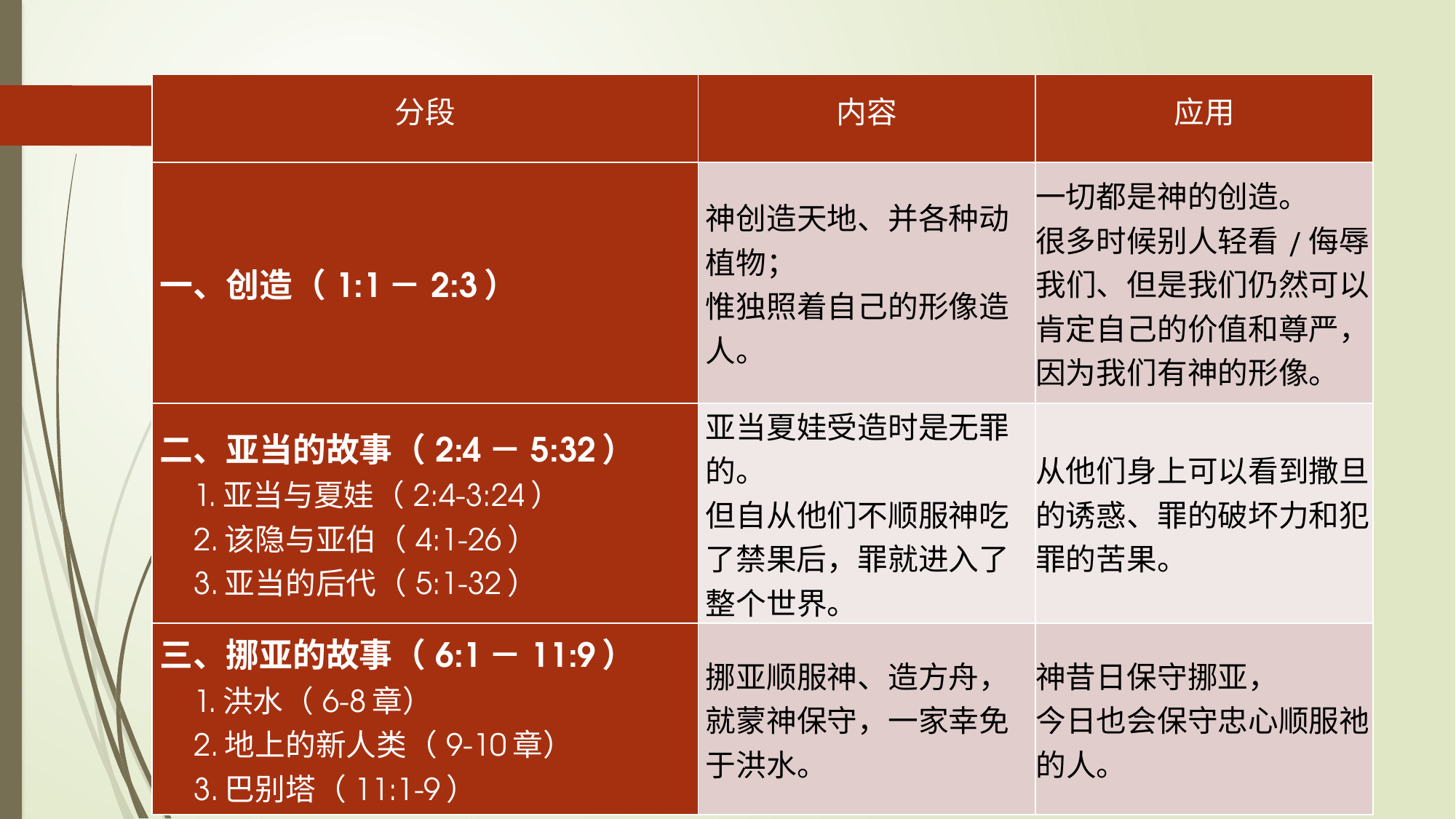

| 分段 | 内容 | 应用 |
| --- | --- | --- |
| 一、创造（1:1－2:3） | 神创造天地、并各种动植物； 惟独照着自己的形像造人。 | 一切都是神的创造。 很多时候别人轻看/侮辱我们、但是我们仍然可以肯定自己的价值和尊严，因为我们有神的形像。 |
| 二、亚当的故事（2:4－5:32） 1.亚当与夏娃（2:4-3:24） 2.该隐与亚伯（4:1-26） 3.亚当的后代（5:1-32） | 亚当夏娃受造时是无罪的。 但自从他们不顺服神吃了禁果后，罪就进入了整个世界。 | 从他们身上可以看到撒旦的诱惑、罪的破坏力和犯罪的苦果。 |
| 三、挪亚的故事（6:1－11:9） 1.洪水（6-8章） 2.地上的新人类（9-10章） 3.巴别塔（11:1-9） | 挪亚顺服神、造方舟，就蒙神保守，一家幸免于洪水。 | 神昔日保守挪亚， 今日也会保守忠心顺服祂的人。 |
#